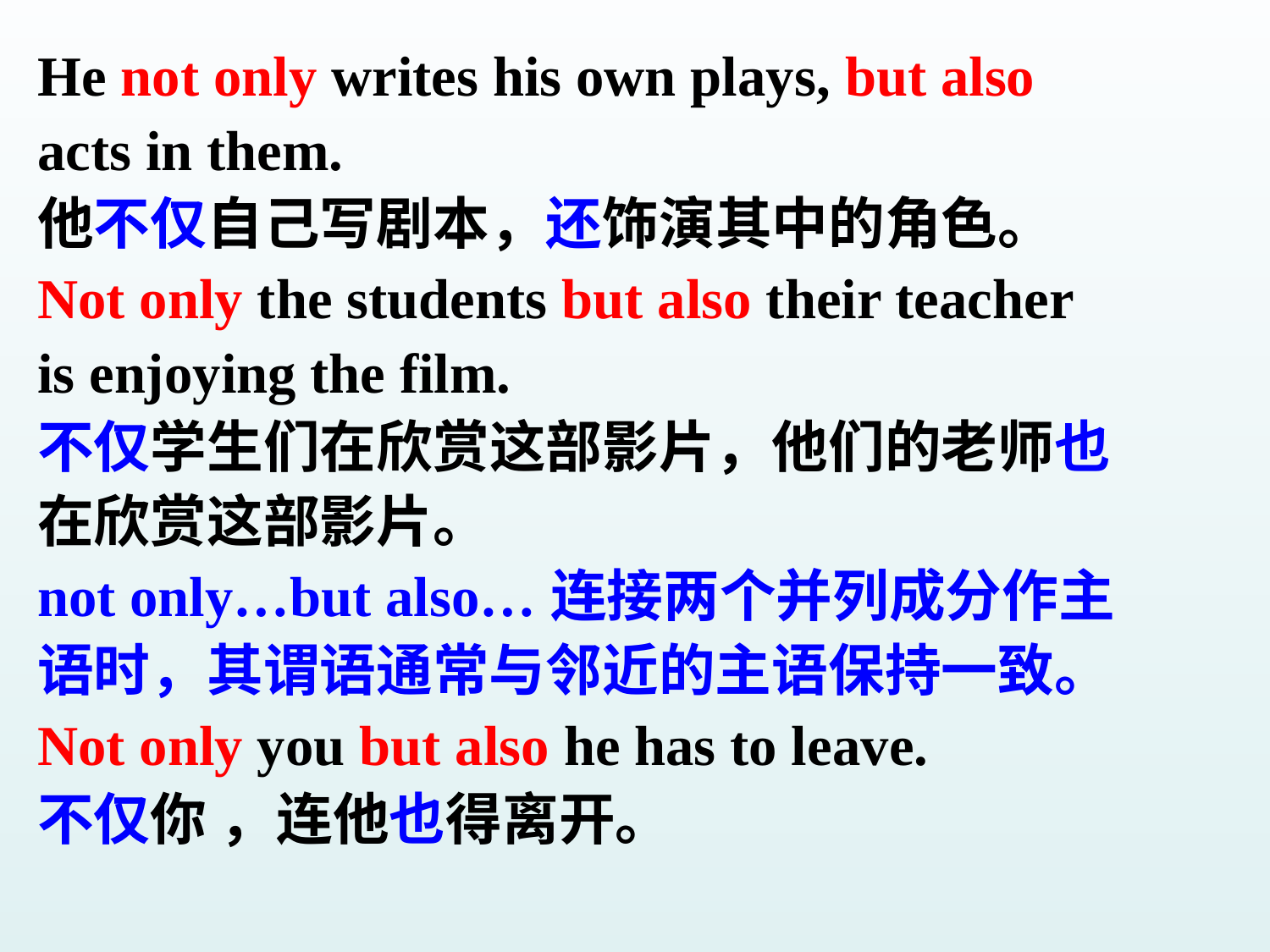

He not only writes his own plays, but also
acts in them.
他不仅自己写剧本，还饰演其中的角色。
Not only the students but also their teacher
is enjoying the film.
不仅学生们在欣赏这部影片，他们的老师也
在欣赏这部影片。
not only…but also…连接两个并列成分作主
语时，其谓语通常与邻近的主语保持一致。
Not only you but also he has to leave.
不仅你 ，连他也得离开。